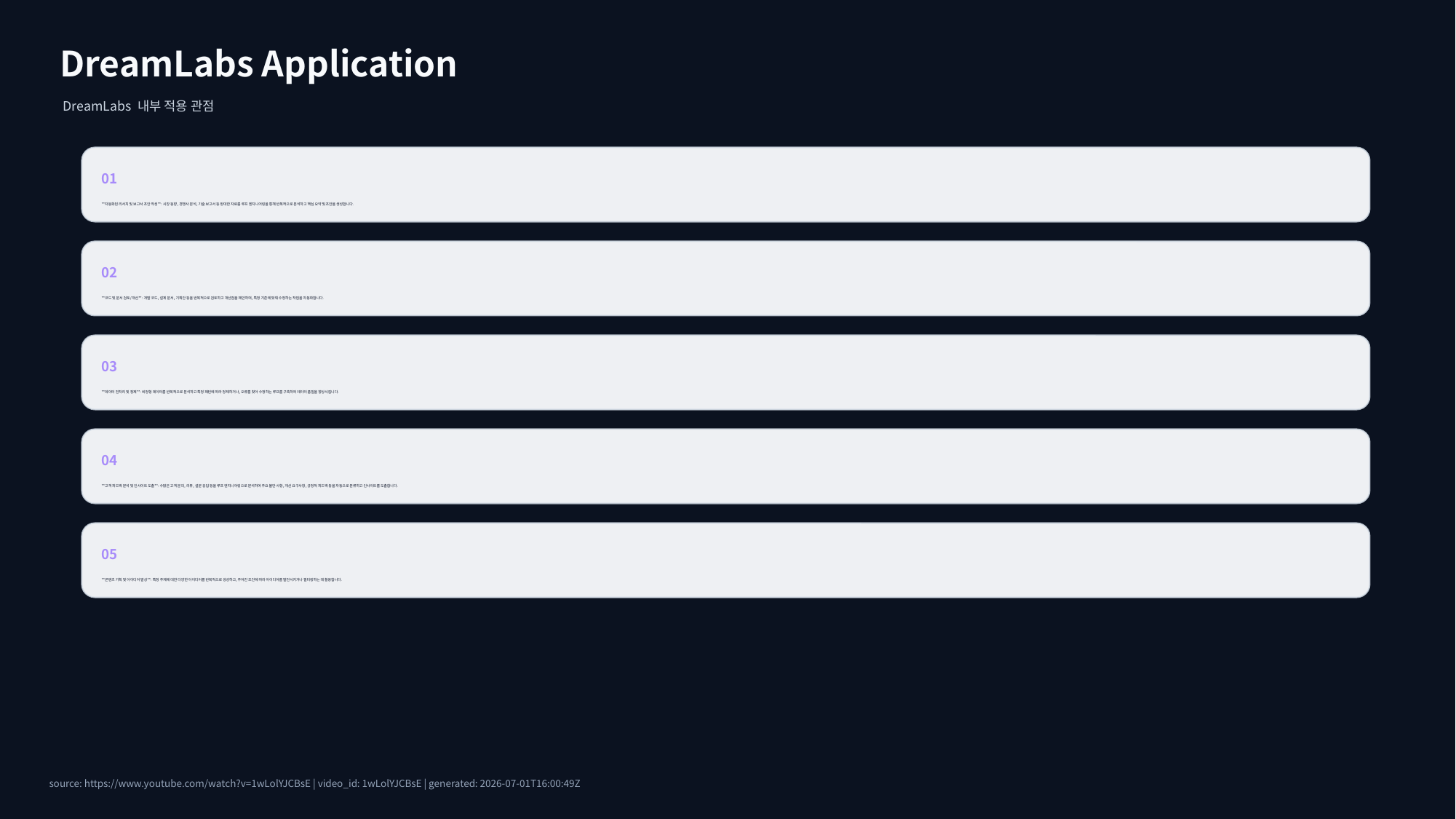

DreamLabs Application
DreamLabs 내부 적용 관점

01
**자동화된 리서치 및 보고서 초안 작성**: 시장 동향, 경쟁사 분석, 기술 보고서 등 방대한 자료를 루프 엔지니어링을 통해 반복적으로 분석하고 핵심 요약 및 초안을 생성합니다.

02
**코드 및 문서 검토/개선**: 개발 코드, 설계 문서, 기획안 등을 반복적으로 검토하고 개선점을 제안하며, 특정 기준에 맞춰 수정하는 작업을 자동화합니다.

03
**데이터 전처리 및 정제**: 비정형 데이터를 반복적으로 분석하고 특정 패턴에 따라 정제하거나, 오류를 찾아 수정하는 루프를 구축하여 데이터 품질을 향상시킵니다.

04
**고객 피드백 분석 및 인사이트 도출**: 수많은 고객 문의, 리뷰, 설문 응답 등을 루프 엔지니어링으로 분석하여 주요 불만 사항, 개선 요구사항, 긍정적 피드백 등을 자동으로 분류하고 인사이트를 도출합니다.

05
**콘텐츠 기획 및 아이디어 발상**: 특정 주제에 대한 다양한 아이디어를 반복적으로 생성하고, 주어진 조건에 따라 아이디어를 발전시키거나 필터링하는 데 활용합니다.
source: https://www.youtube.com/watch?v=1wLolYJCBsE | video_id: 1wLolYJCBsE | generated: 2026-07-01T16:00:49Z